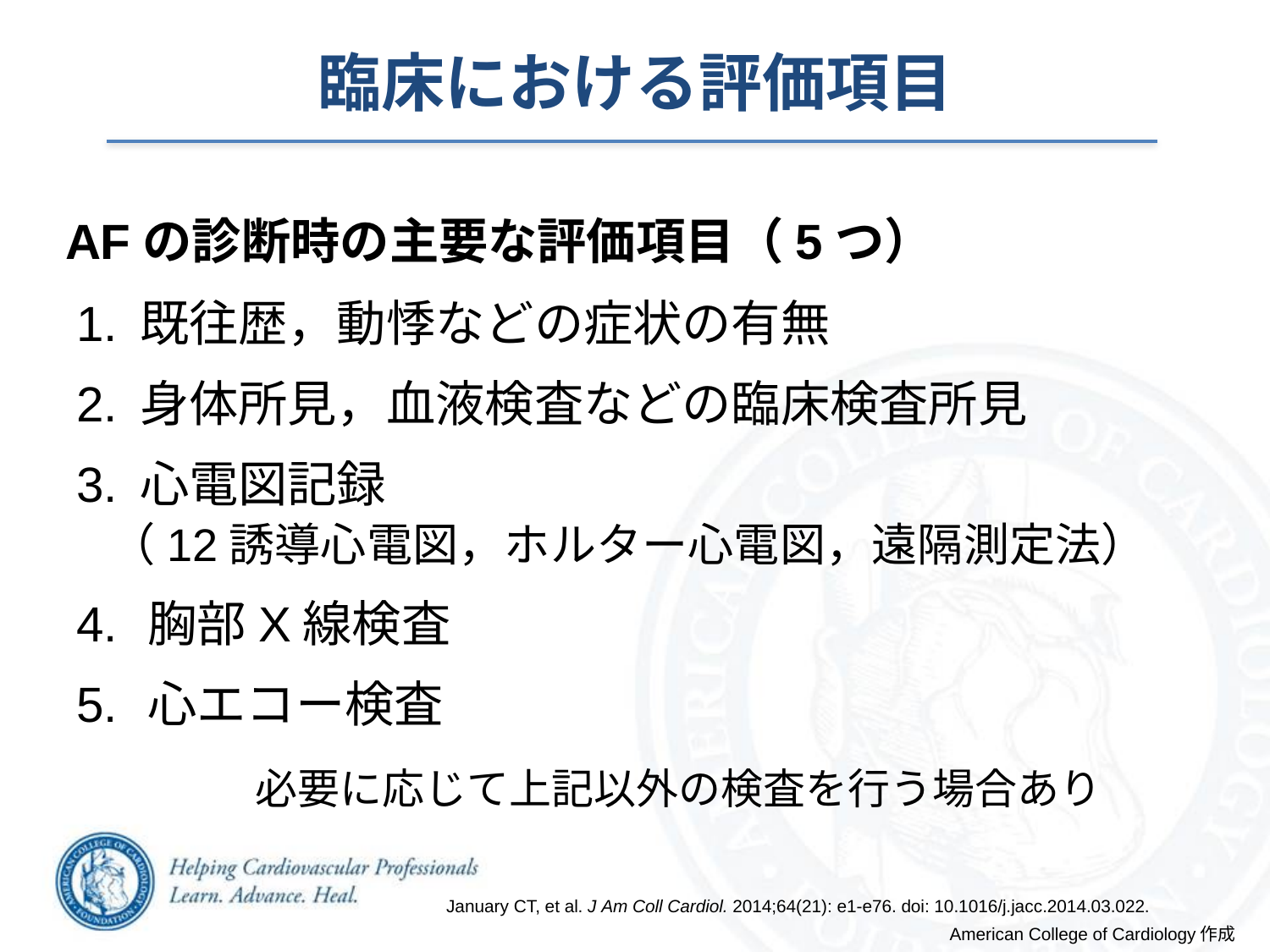

臨床における評価項目

AFの診断時の主要な評価項目（5つ）
既往歴，動悸などの症状の有無
身体所見，血液検査などの臨床検査所見
心電図記録
  （12誘導心電図，ホルター心電図，遠隔測定法）
胸部X線検査
心エコー検査
       必要に応じて上記以外の検査を行う場合あり
January CT, et al. J Am Coll Cardiol. 2014;64(21): e1-e76. doi: 10.1016/j.jacc.2014.03.022.
American College of Cardiology作成